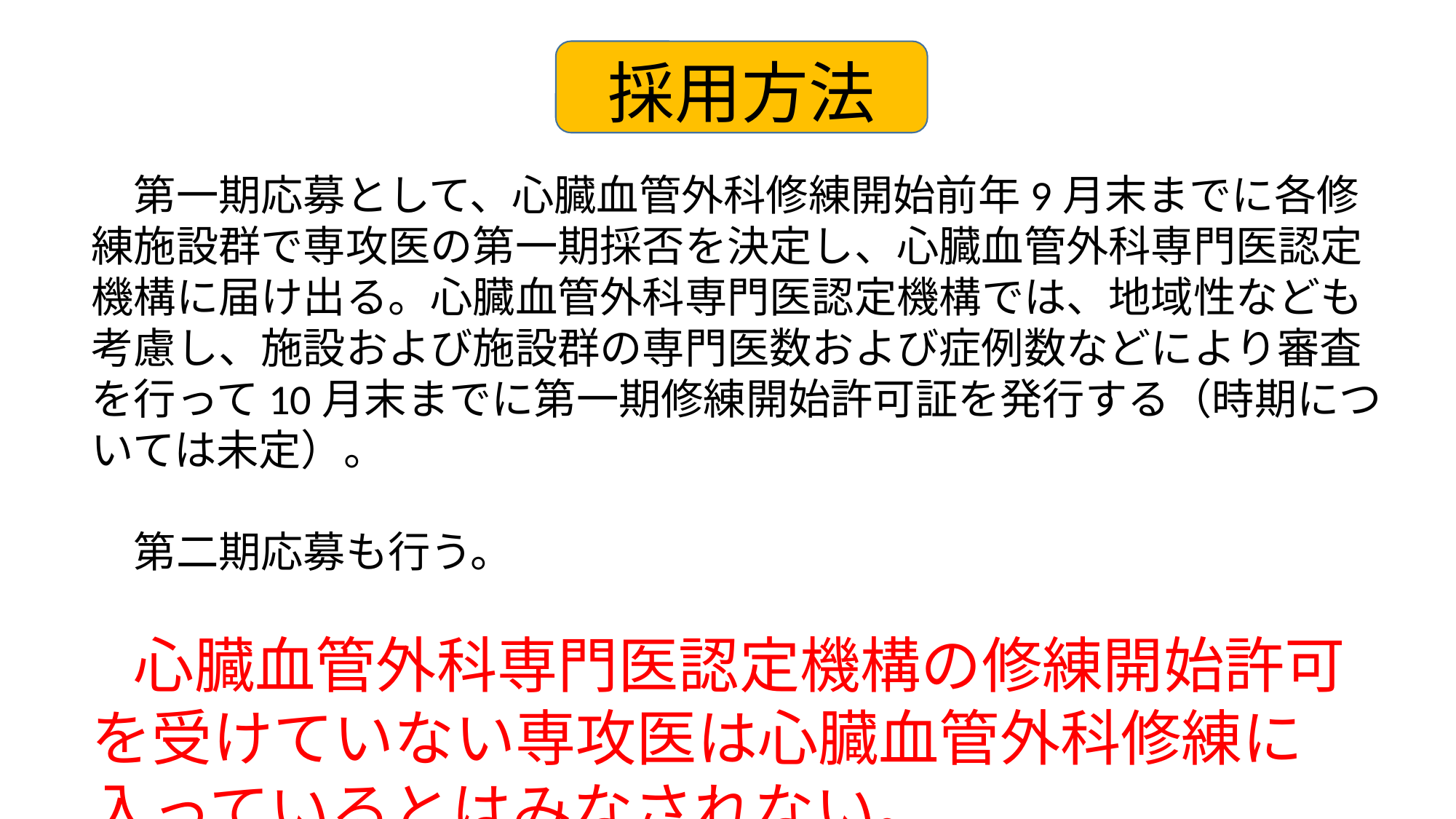

# 採用方法

　第一期応募として、心臓血管外科修練開始前年9月末までに各修練施設群で専攻医の第一期採否を決定し、心臓血管外科専門医認定機構に届け出る。心臓血管外科専門医認定機構では、地域性なども考慮し、施設および施設群の専門医数および症例数などにより審査を行って10月末までに第一期修練開始許可証を発行する（時期については未定）。

　第二期応募も行う。

　心臓血管外科専門医認定機構の修練開始許可を受けていない専攻医は心臓血管外科修練に入っているとはみなされない。